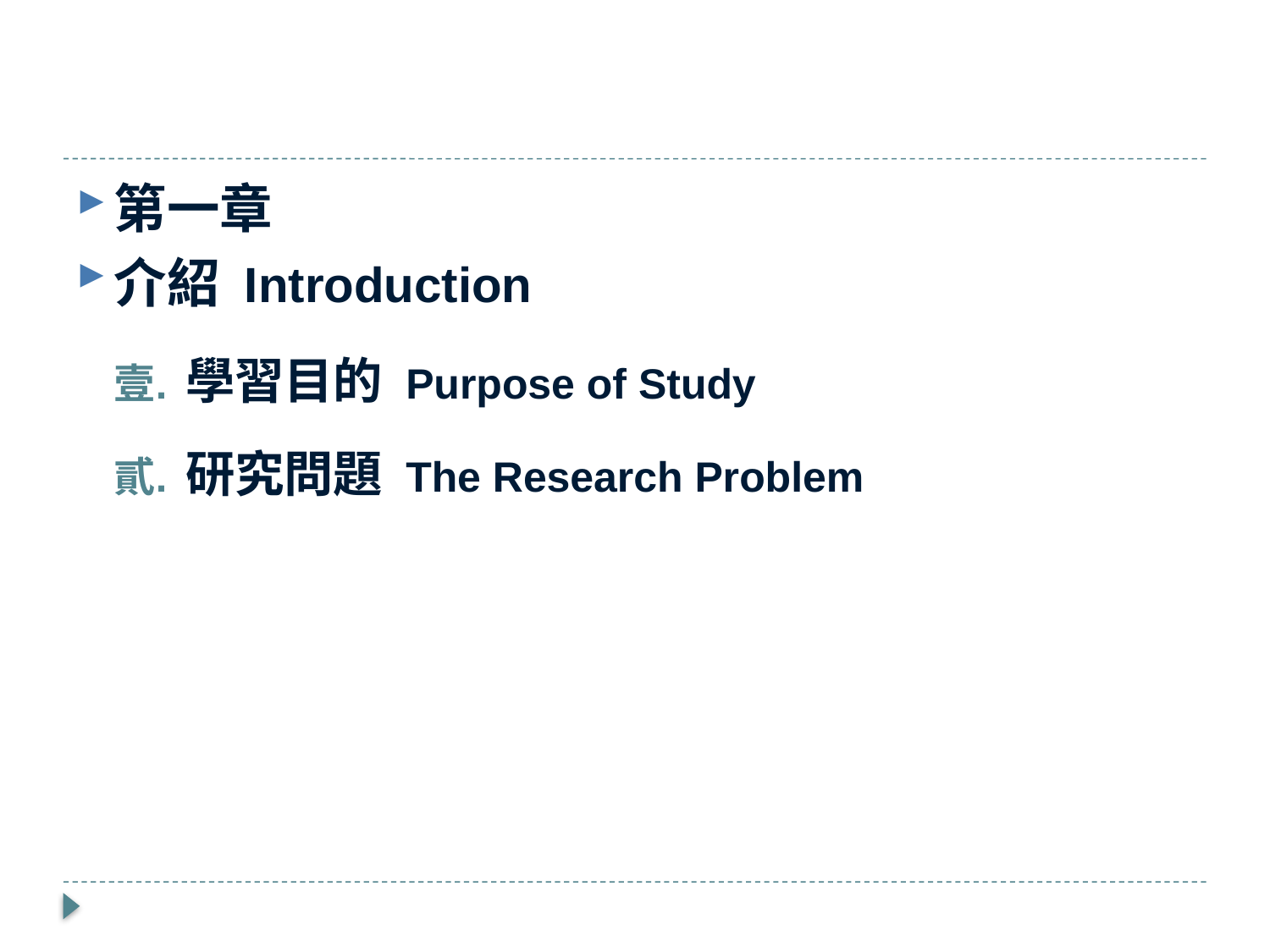

第一章
介紹 Introduction

學習目的 Purpose of Study

研究問題 The Research Problem